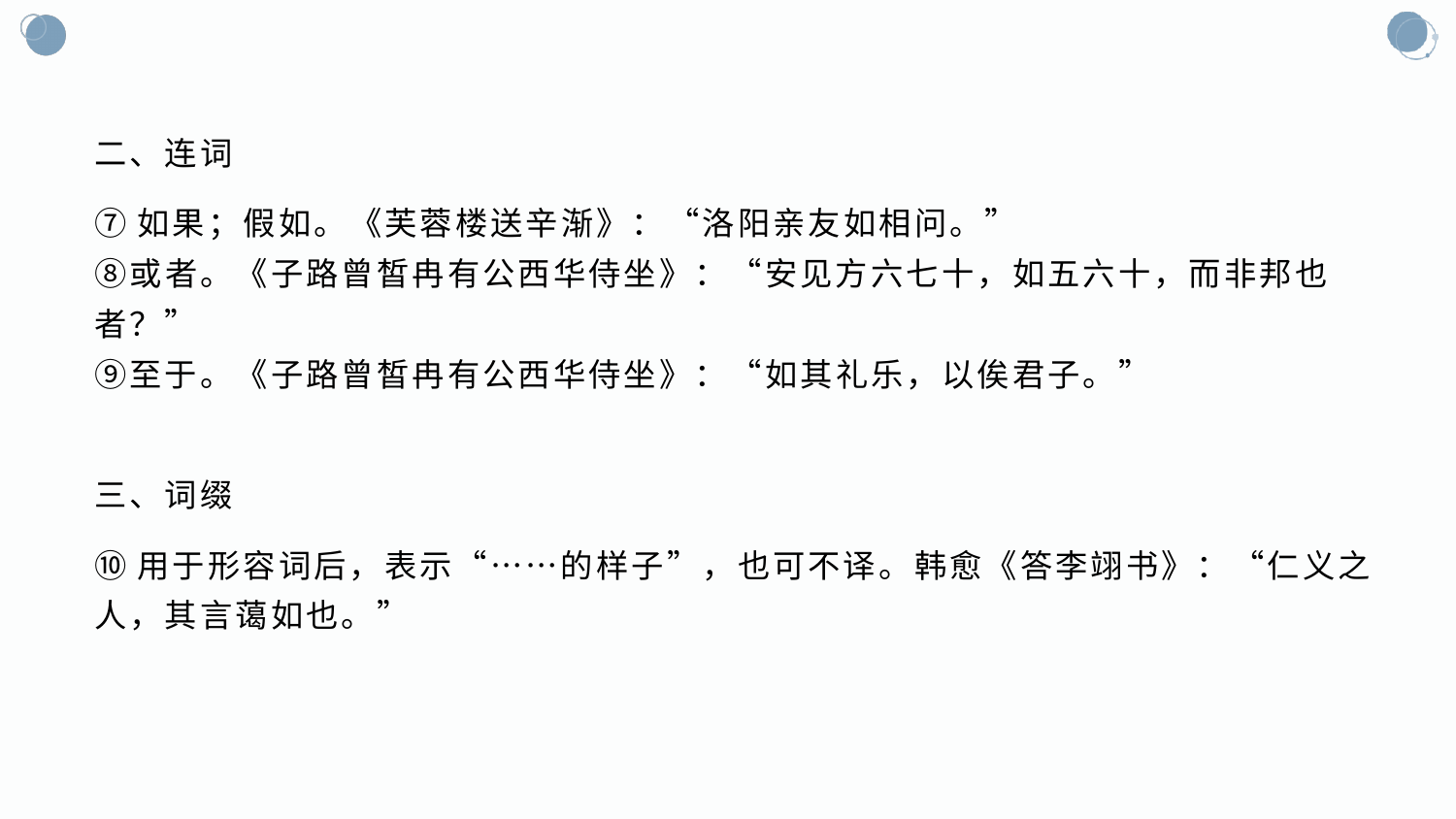

#
二、连词
⑦如果；假如。《芙蓉楼送辛渐》：“洛阳亲友如相问。”
⑧或者。《子路曾皙冉有公西华侍坐》：“安见方六七十，如五六十，而非邦也者？”
⑨至于。《子路曾皙冉有公西华侍坐》：“如其礼乐，以俟君子。”
三、词缀
⑩用于形容词后，表示“……的样子”，也可不译。韩愈《答李翊书》：“仁义之人，其言蔼如也。”